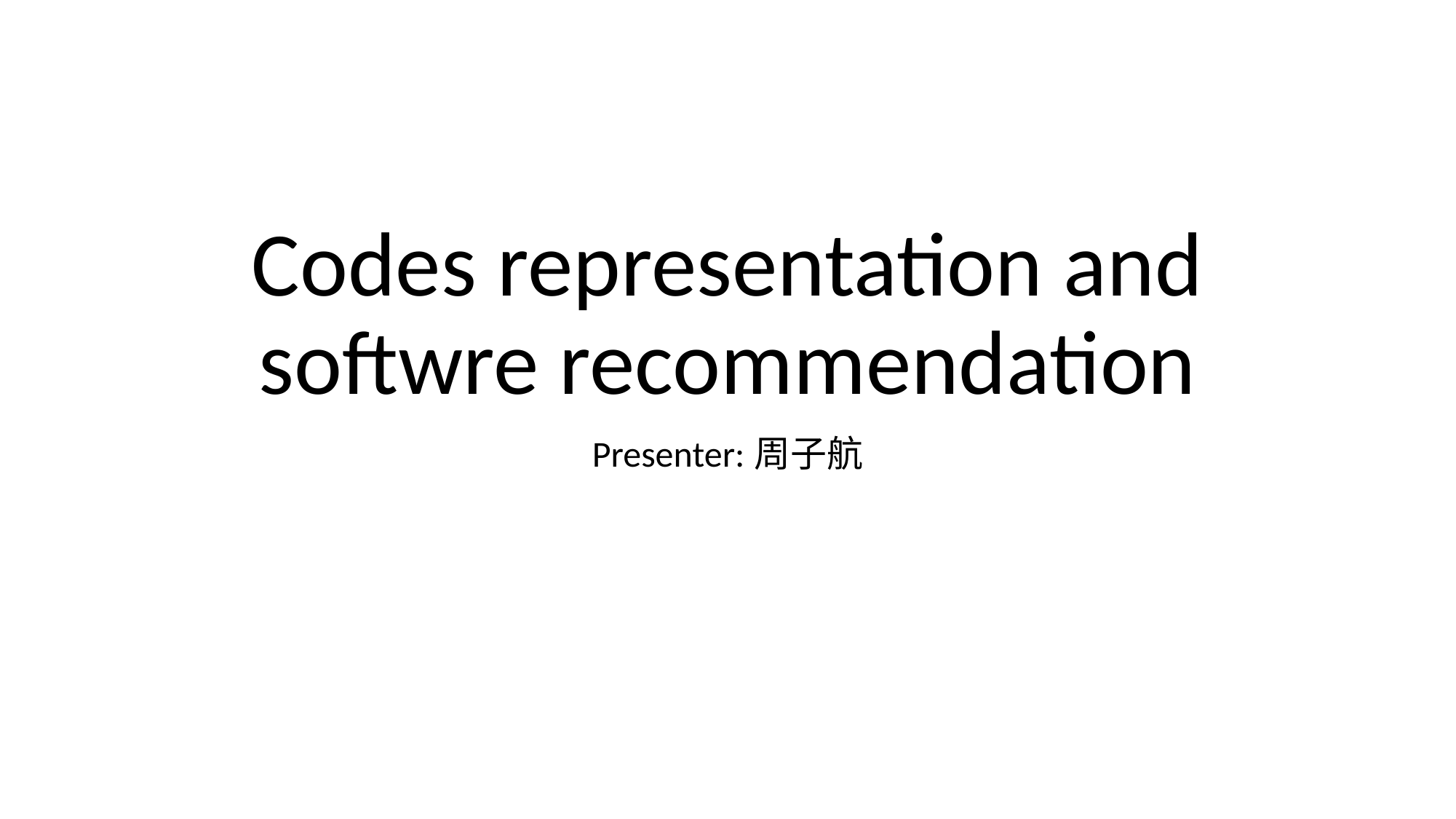

# Codes representation and softwre recommendation
Presenter:周子航